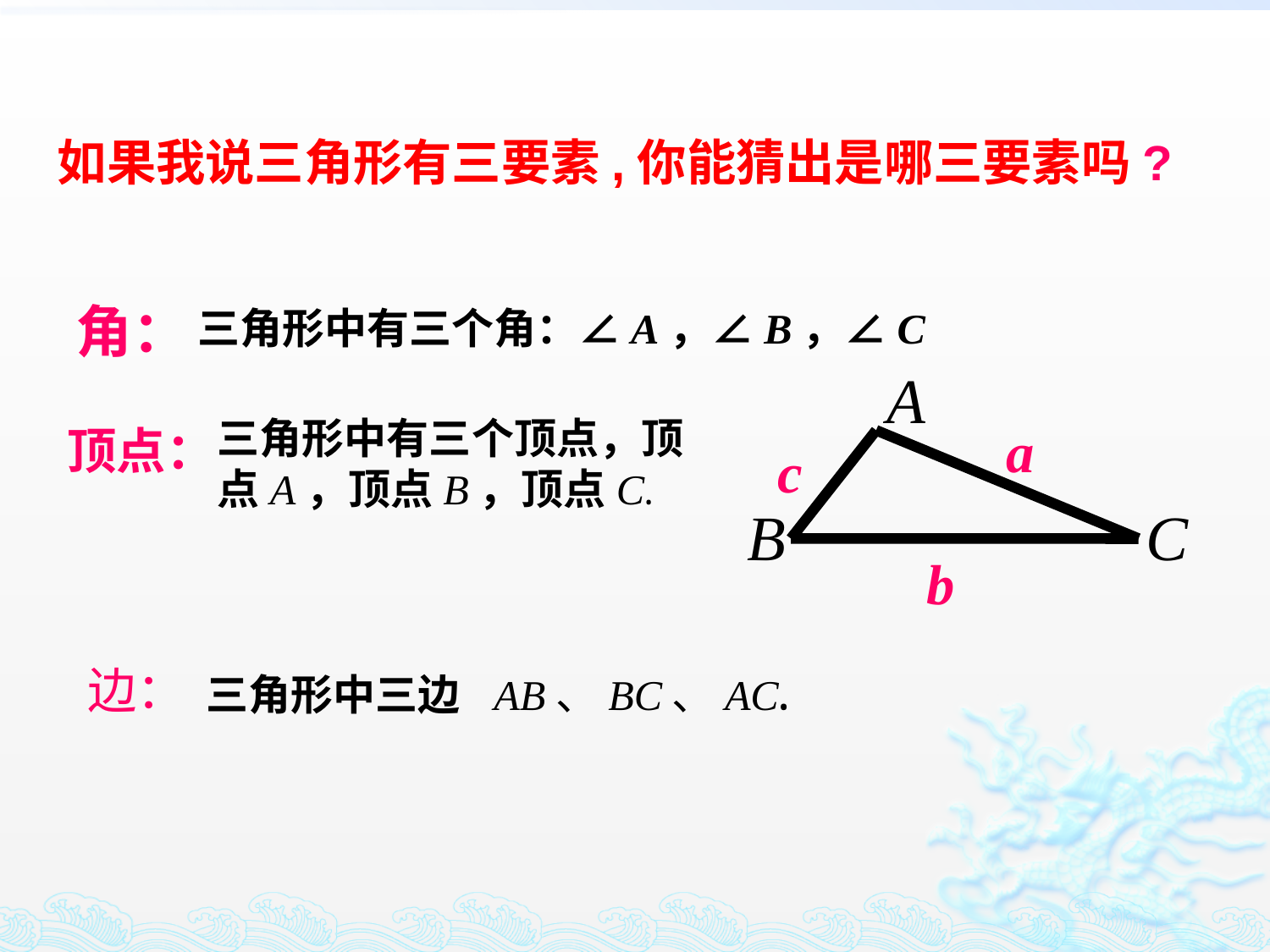

# 如果我说三角形有三要素,你能猜出是哪三要素吗?
角：
三角形中有三个角：∠A，∠B，∠C
A
a

c
B
C
b
三角形中有三个顶点，顶点A，顶点B，顶点C.
顶点：
边：
三角形中三边  AB、BC、AC.